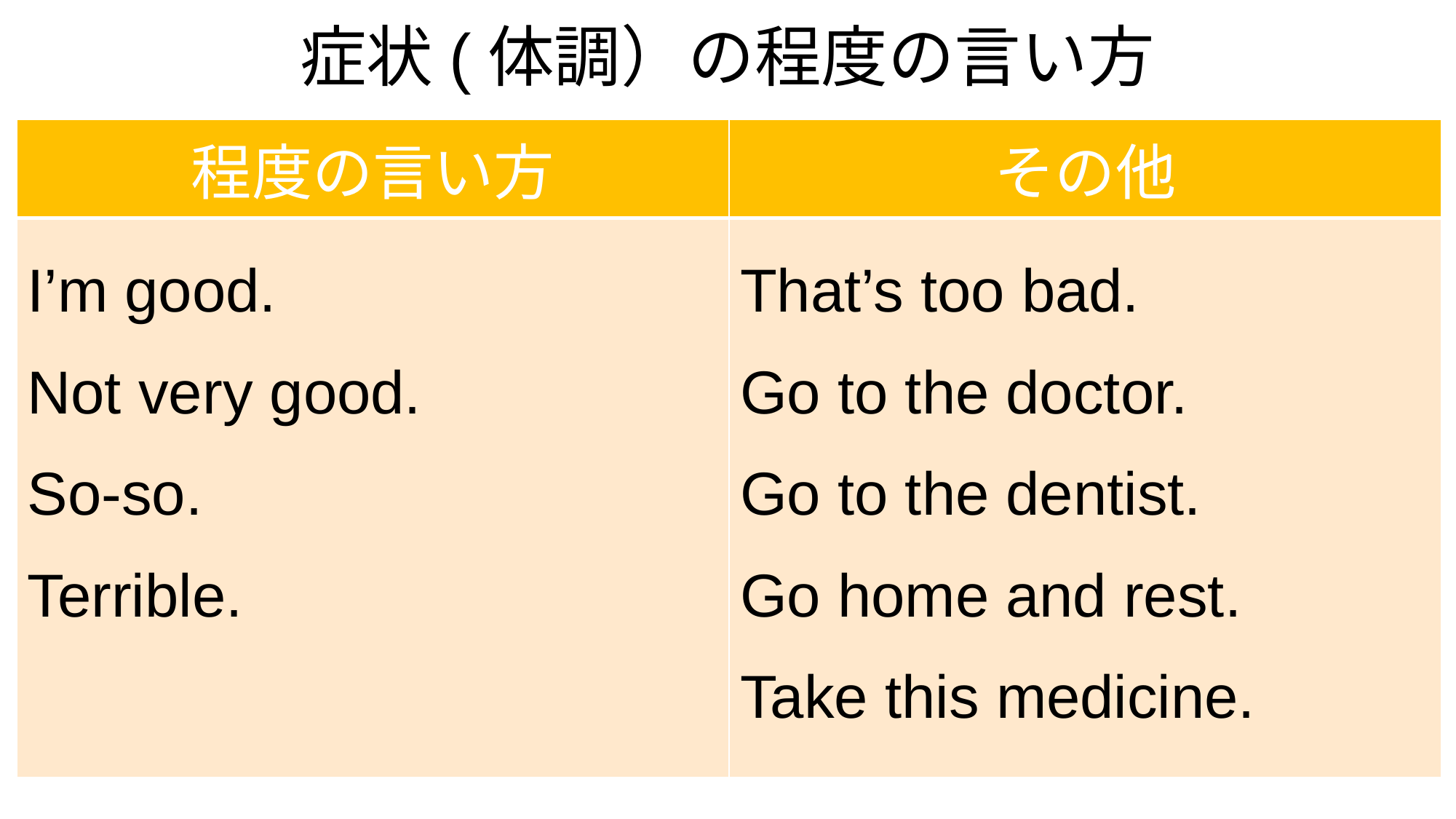

# 症状(体調）の程度の言い方
| 程度の言い方 | その他 |
| --- | --- |
| I’m good. Not very good. So-so. Terrible. | That’s too bad. Go to the doctor. Go to the dentist. Go home and rest. Take this medicine. |